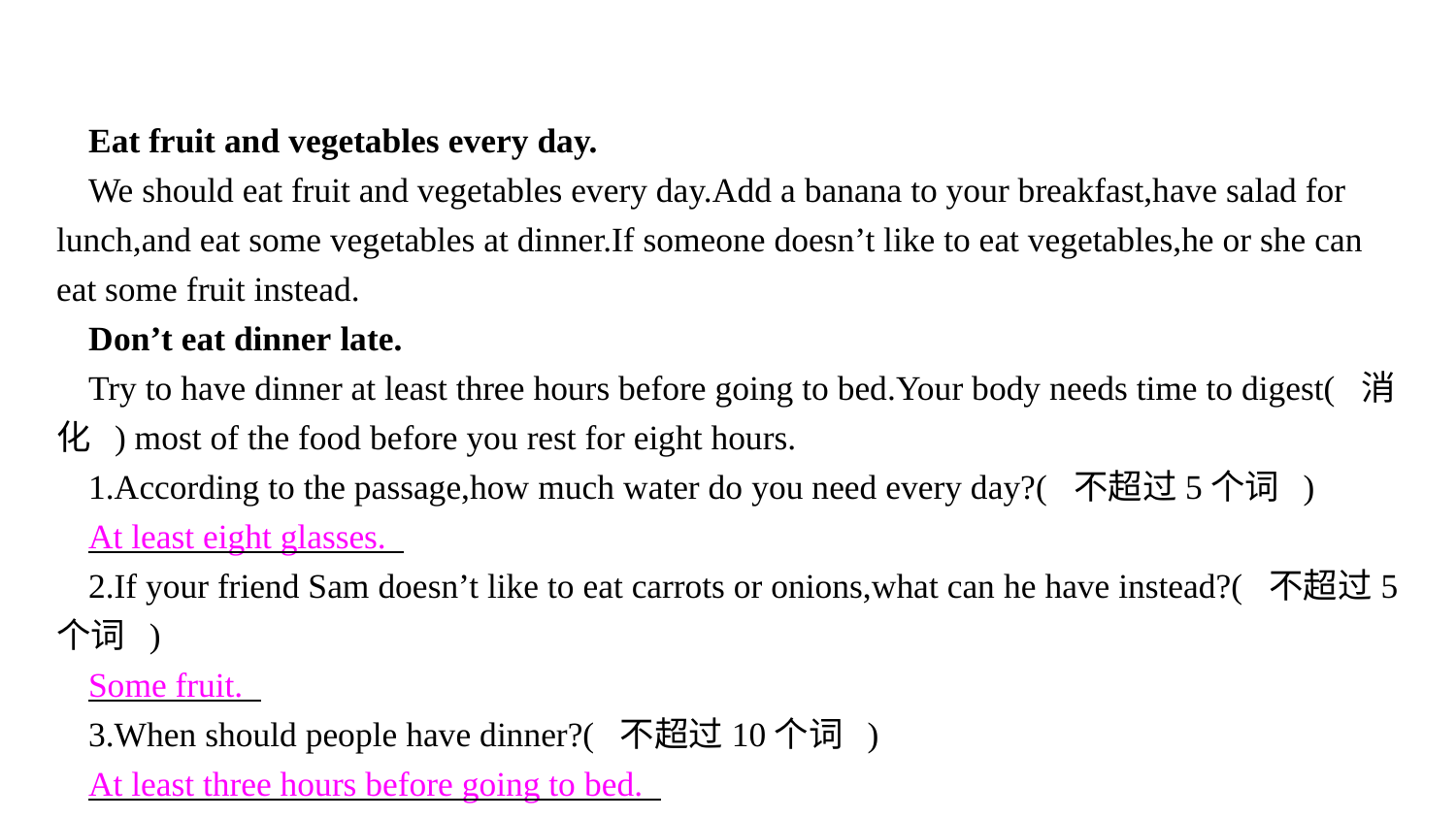

Eat fruit and vegetables every day.
We should eat fruit and vegetables every day.Add a banana to your breakfast,have salad for lunch,and eat some vegetables at dinner.If someone doesn’t like to eat vegetables,he or she can eat some fruit instead.
Don’t eat dinner late.
Try to have dinner at least three hours before going to bed.Your body needs time to digest(  消化  ) most of the food before you rest for eight hours.
1.According to the passage,how much water do you need every day?(  不超过5个词  )
At least eight glasses.
2.If your friend Sam doesn’t like to eat carrots or onions,what can he have instead?(  不超过5个词  )
Some fruit.
3.When should people have dinner?(  不超过10个词  )
At least three hours before going to bed.